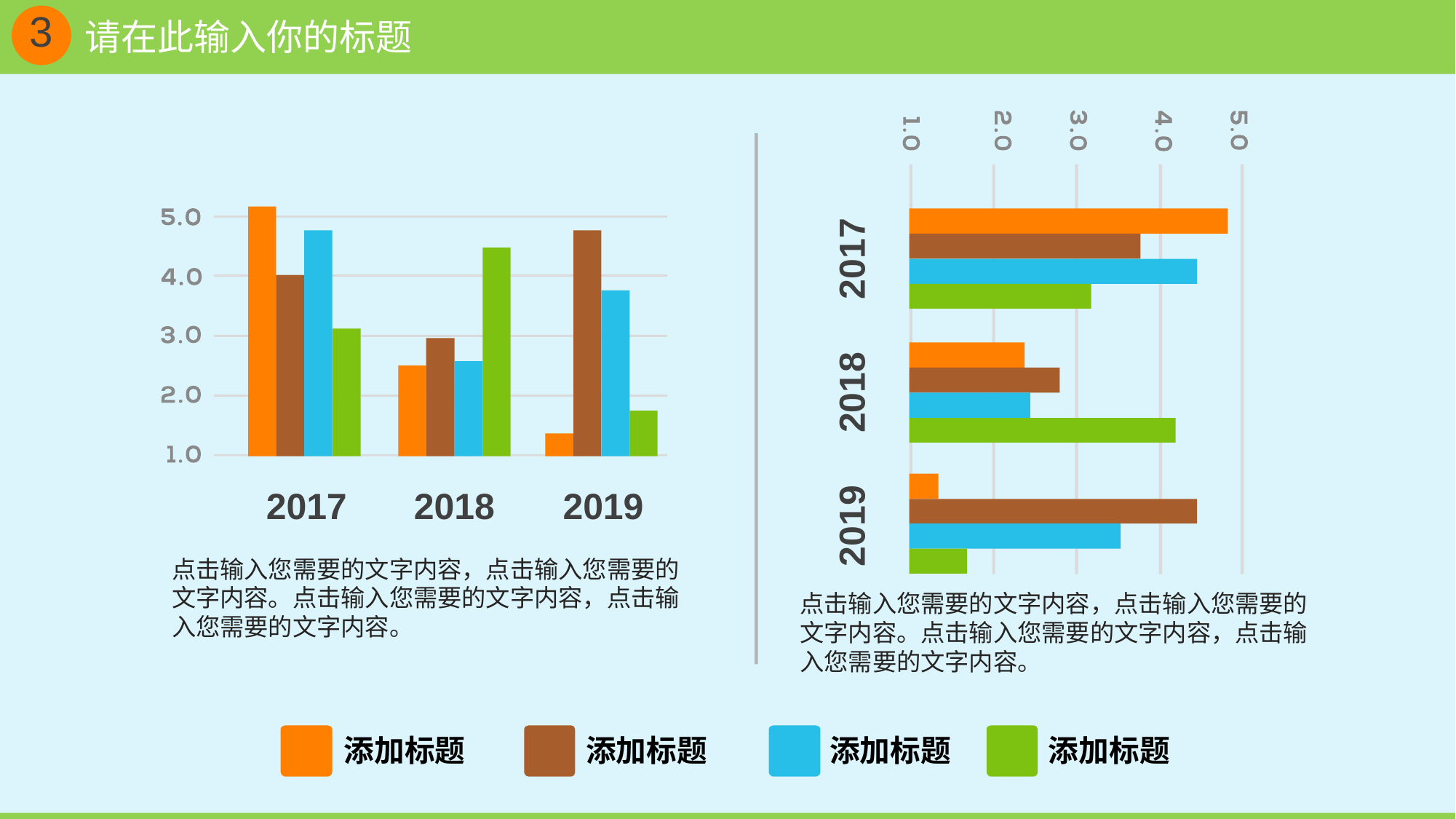

3

请在此输入你的标题

2017

2018

2017
2018
2019
2019

点击输入您需要的文字内容，点击输入您需要的文字内容。点击输入您需要的文字内容，点击输入您需要的文字内容。

点击输入您需要的文字内容，点击输入您需要的文字内容。点击输入您需要的文字内容，点击输入您需要的文字内容。

添加标题
添加标题
添加标题
添加标题